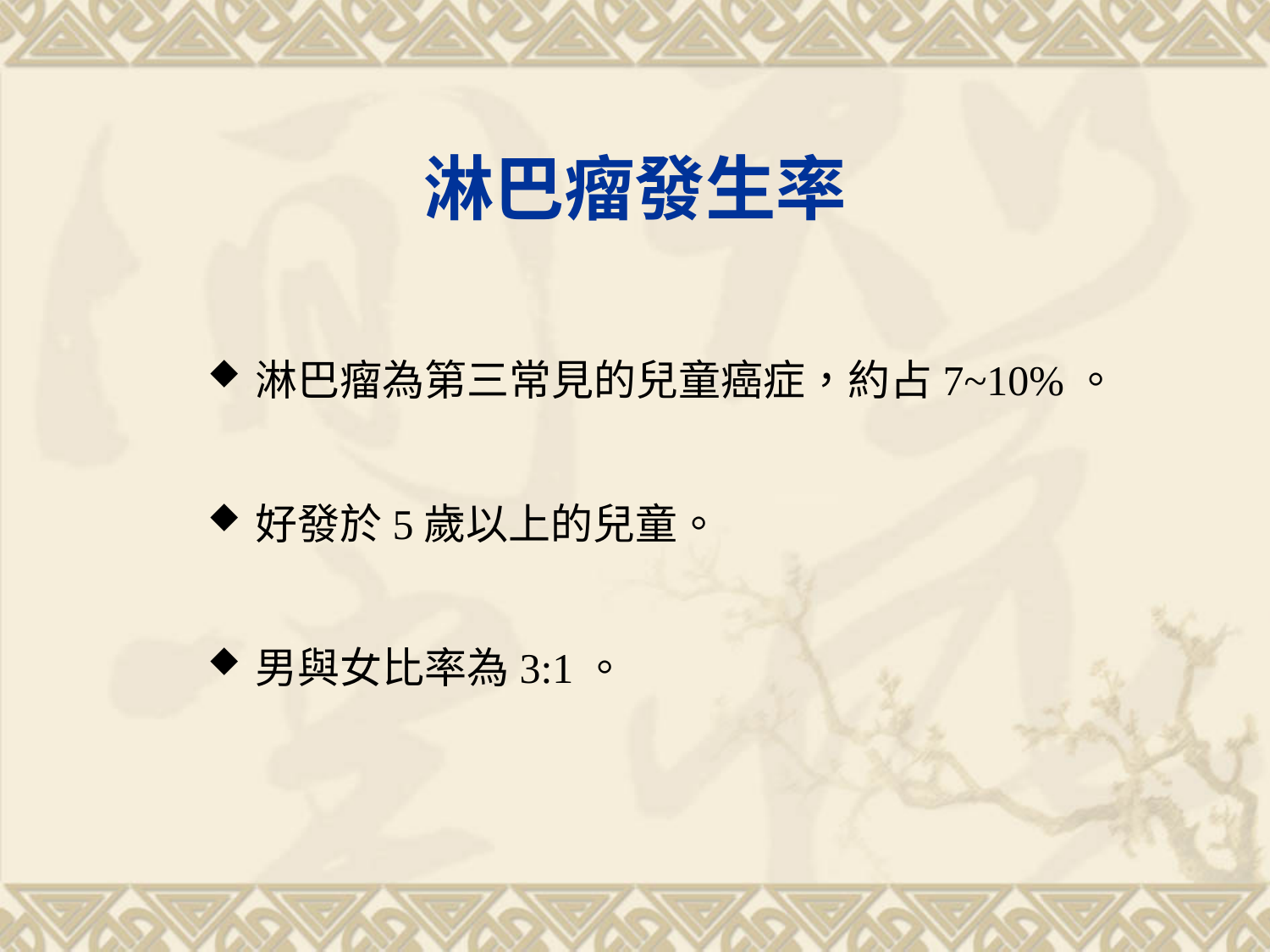

# 淋巴瘤發生率
淋巴瘤為第三常見的兒童癌症，約占7~10%。
好發於5歲以上的兒童。
男與女比率為3:1。